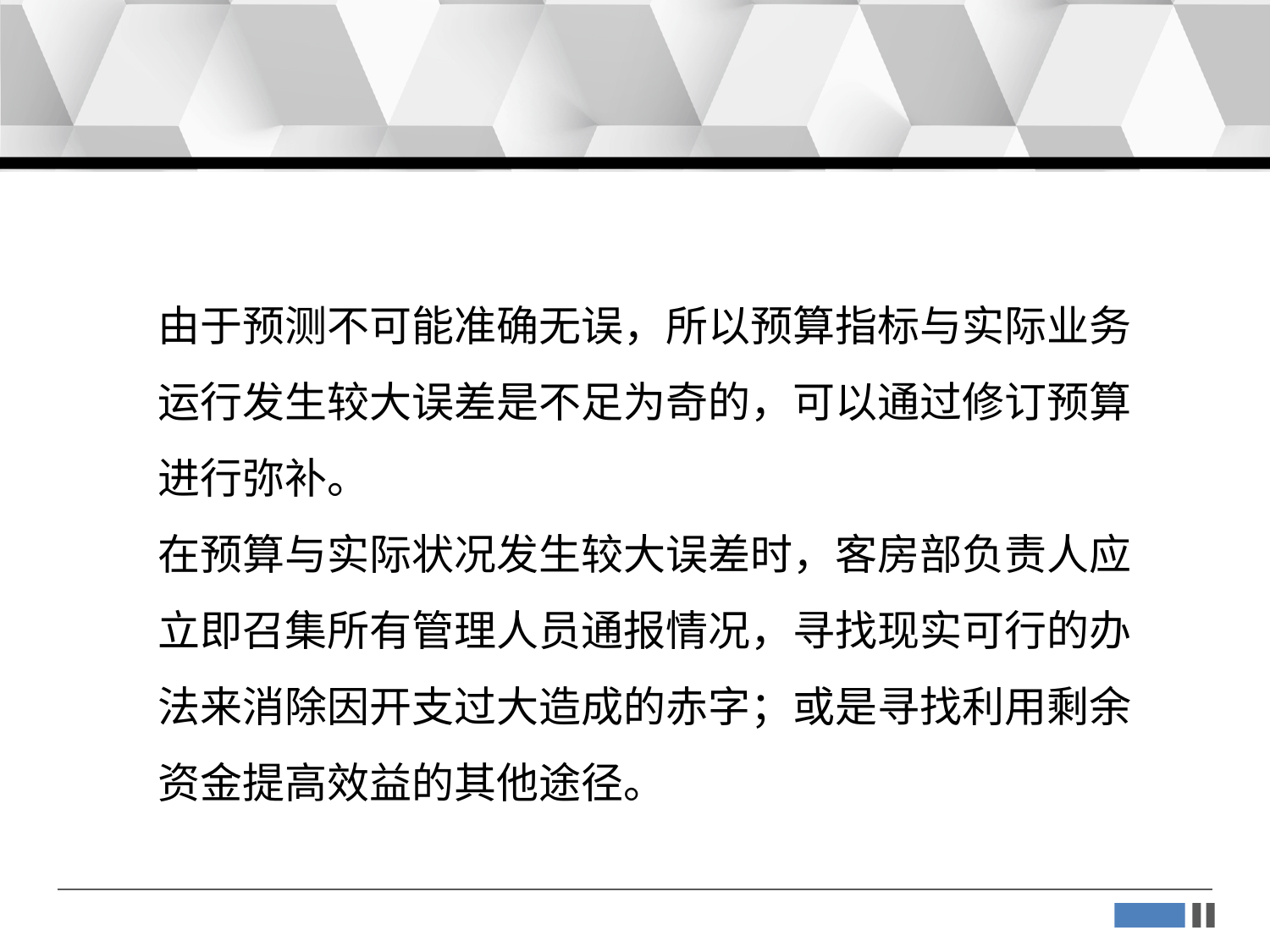

由于预测不可能准确无误，所以预算指标与实际业务运行发生较大误差是不足为奇的，可以通过修订预算进行弥补。
在预算与实际状况发生较大误差时，客房部负责人应立即召集所有管理人员通报情况，寻找现实可行的办法来消除因开支过大造成的赤字；或是寻找利用剩余资金提高效益的其他途径。